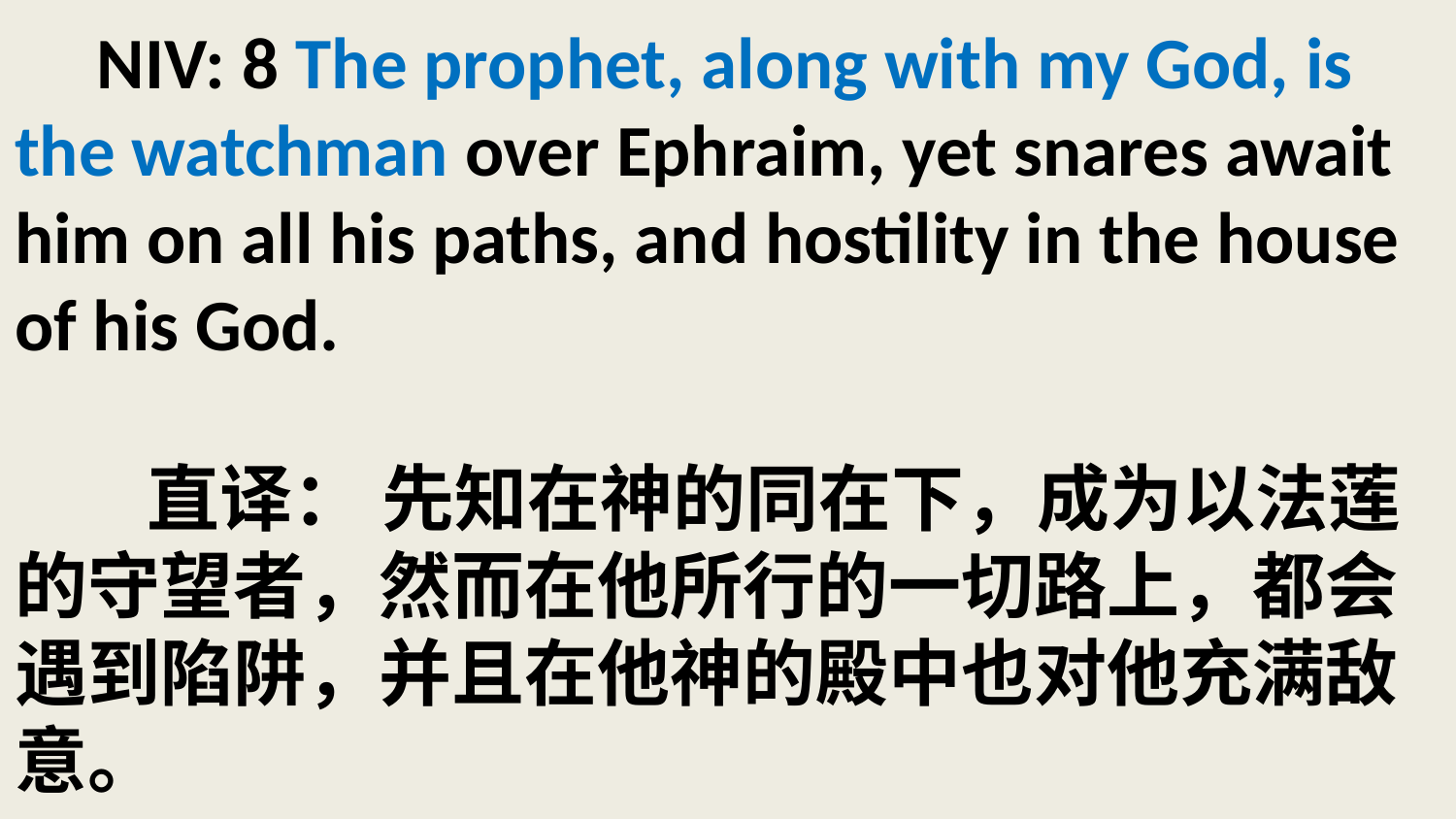

# NIV: 8 The prophet, along with my God, is the watchman over Ephraim, yet snares await him on all his paths, and hostility in the house of his God. 直译： 先知在神的同在下，成为以法莲的守望者，然而在他所行的一切路上，都会遇到陷阱，并且在他神的殿中也对他充满敌意。